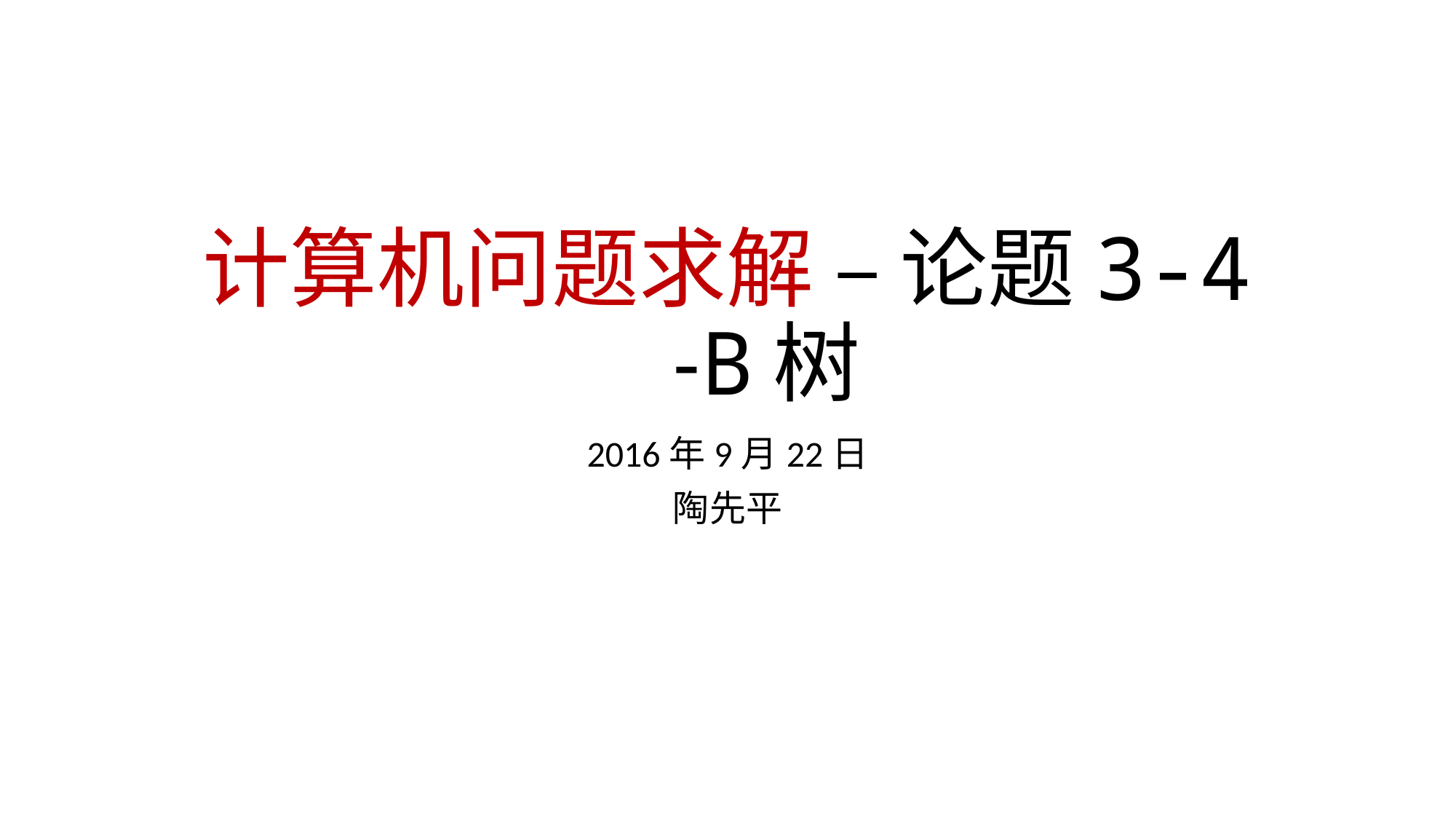

# 计算机问题求解 – 论题3-4 -B树
2016年9月22日
陶先平